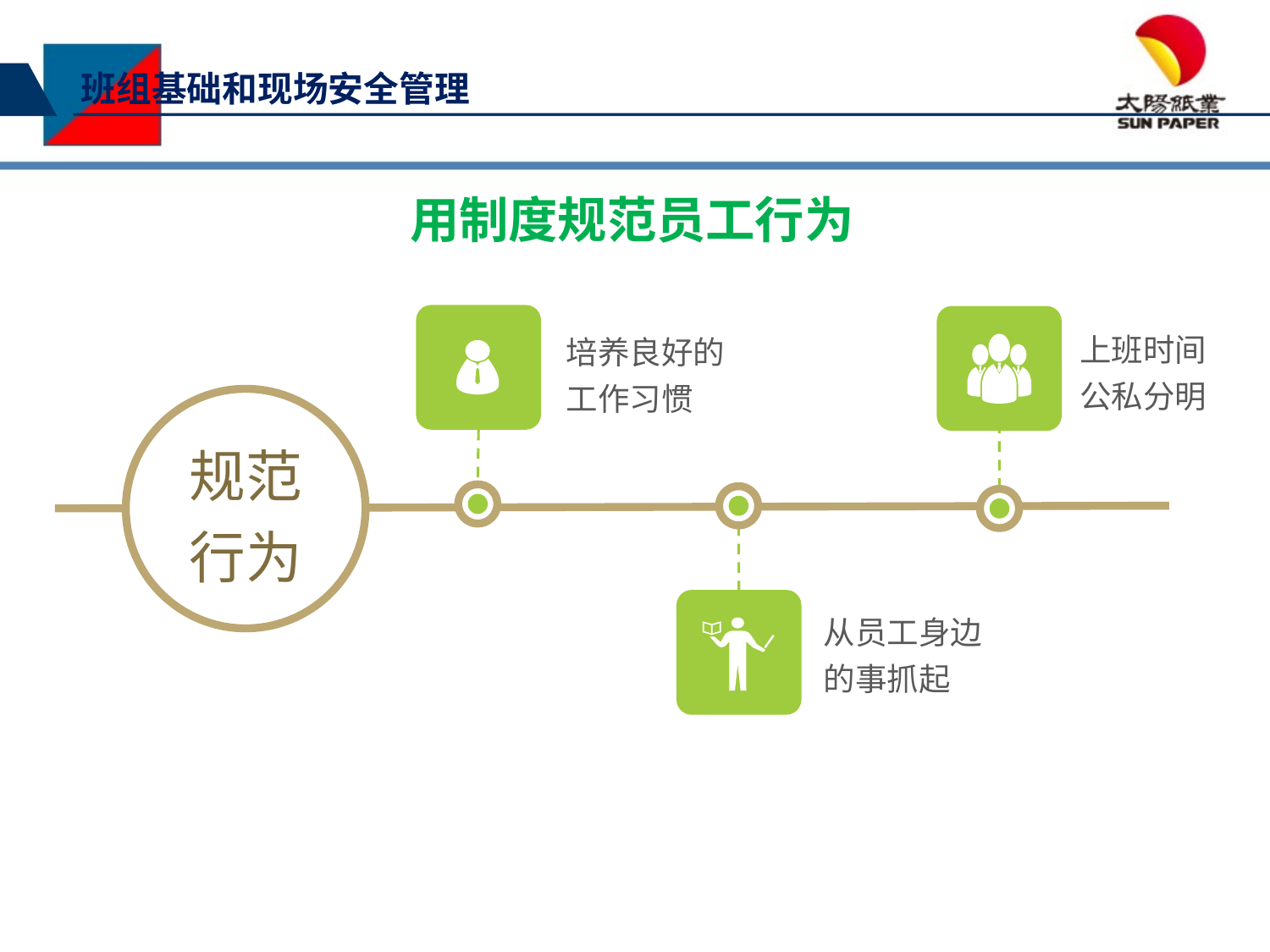

班组基础和现场安全管理

用制度规范员工行为

上班时间公私分明
培养良好的工作习惯

规范
行为

从员工身边的事抓起